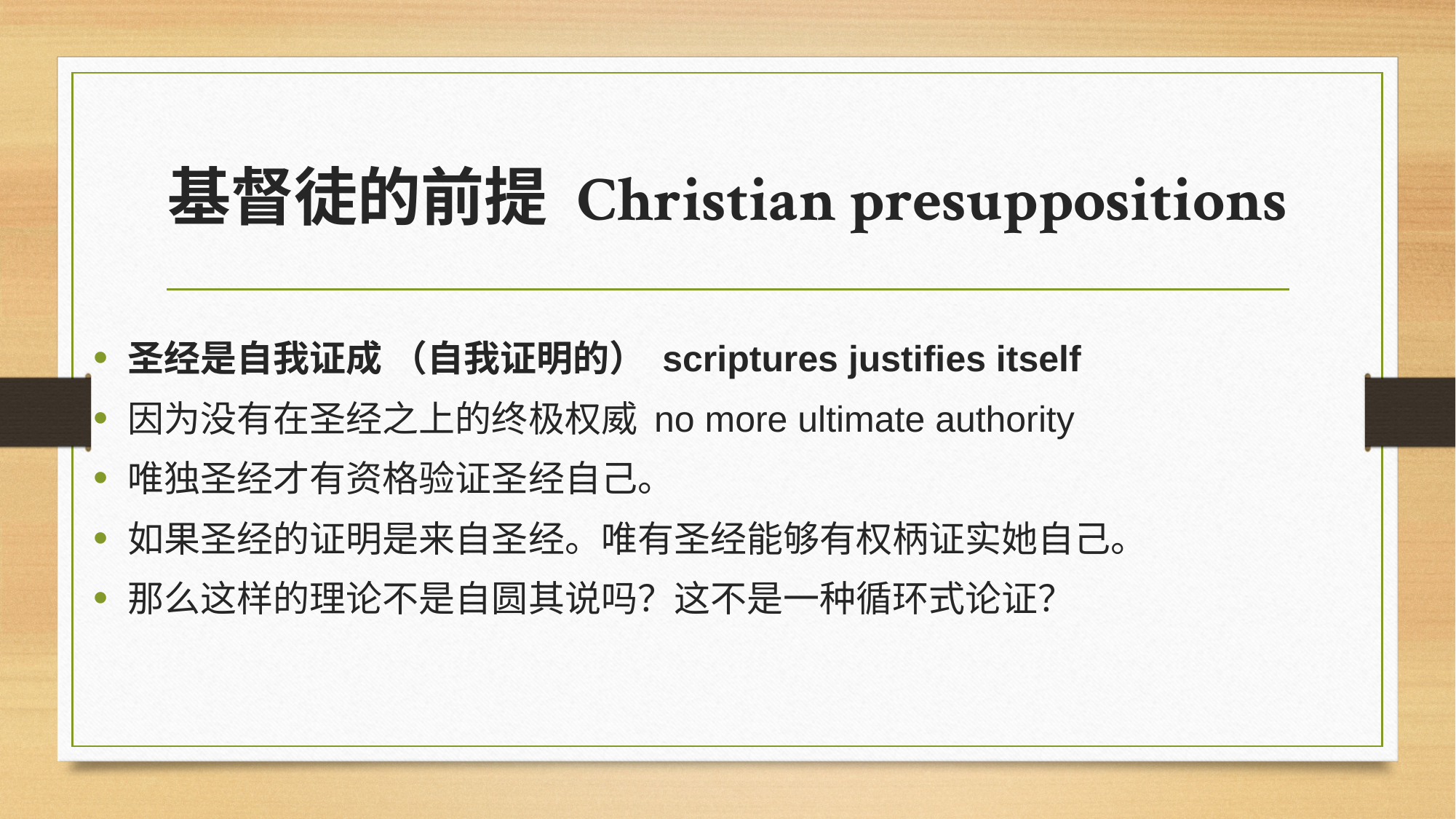

# 基督徒的前提 Christian presuppositions
圣经是自我证成 （自我证明的） scriptures justifies itself
因为没有在圣经之上的终极权威 no more ultimate authority
唯独圣经才有资格验证圣经自己。
如果圣经的证明是来自圣经。唯有圣经能够有权柄证实她自己。
那么这样的理论不是自圆其说吗？这不是一种循环式论证？